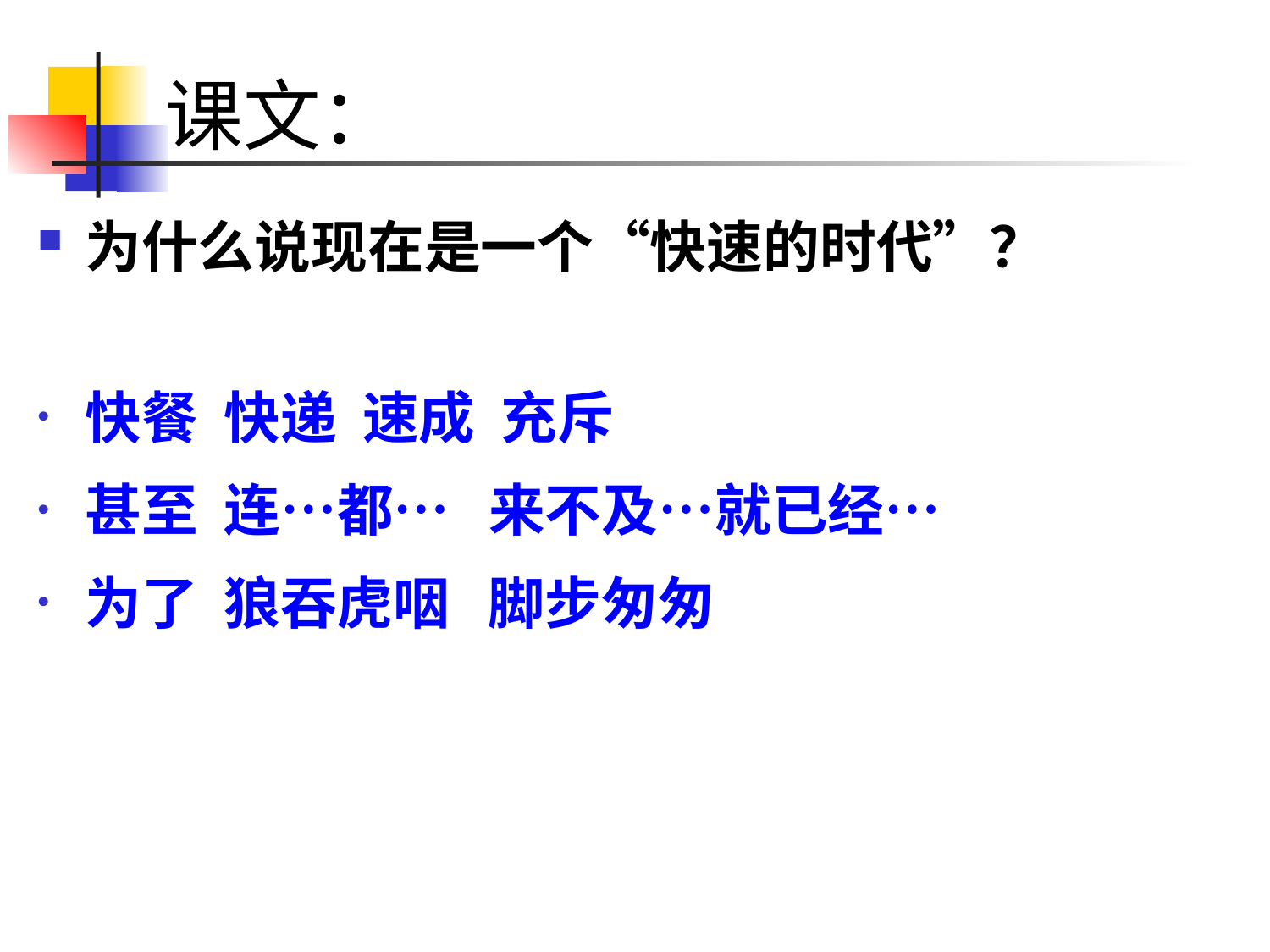

# 课文：
为什么说现在是一个“快速的时代”？

快餐  快递  速成  充斥
甚至  连…都…   来不及…就已经…
为了  狼吞虎咽   脚步匆匆